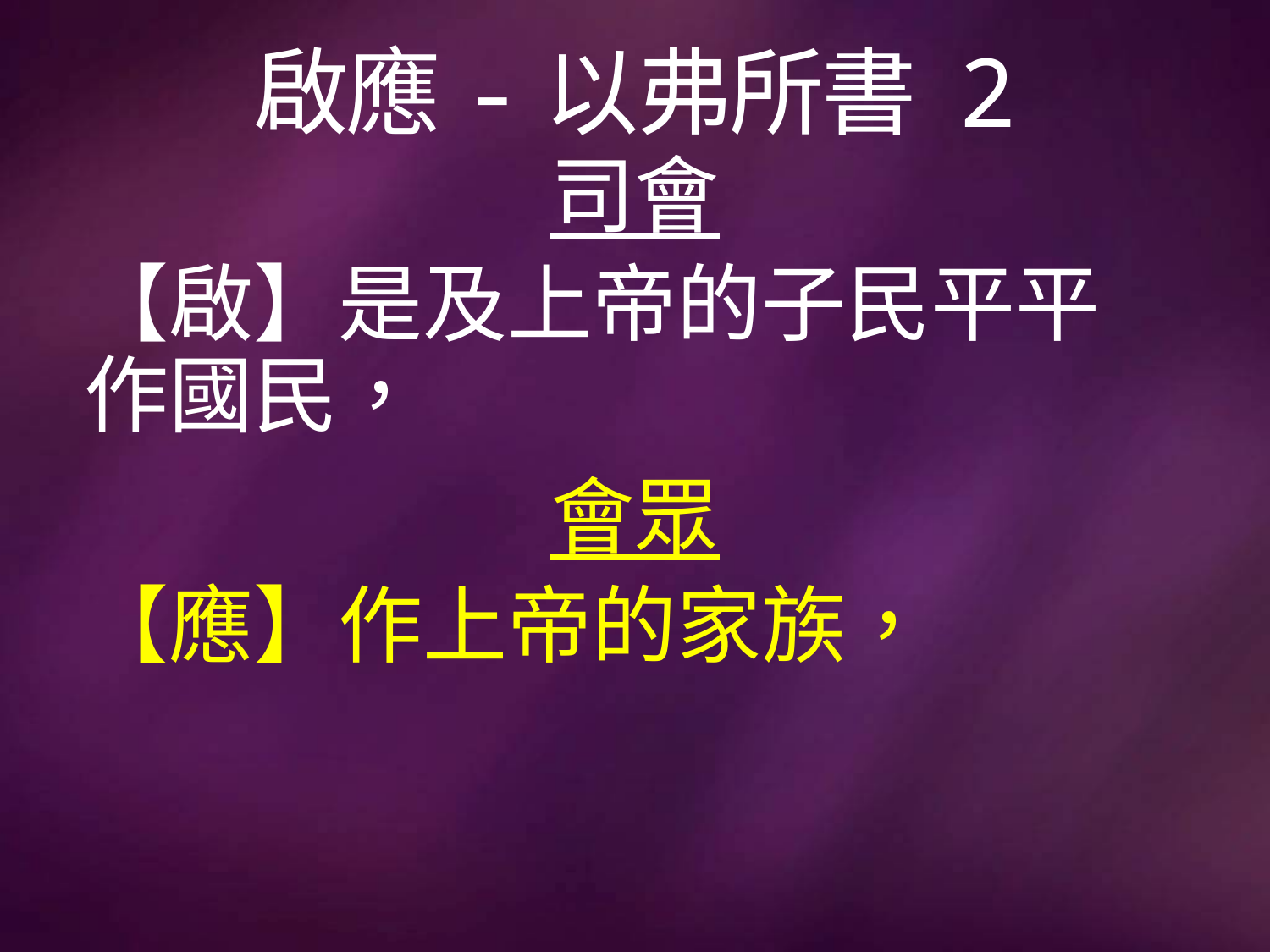

# 啟應-以弗所書 2
司會
【啟】是及上帝的子民平平作國民，

會眾
【應】作上帝的家族，